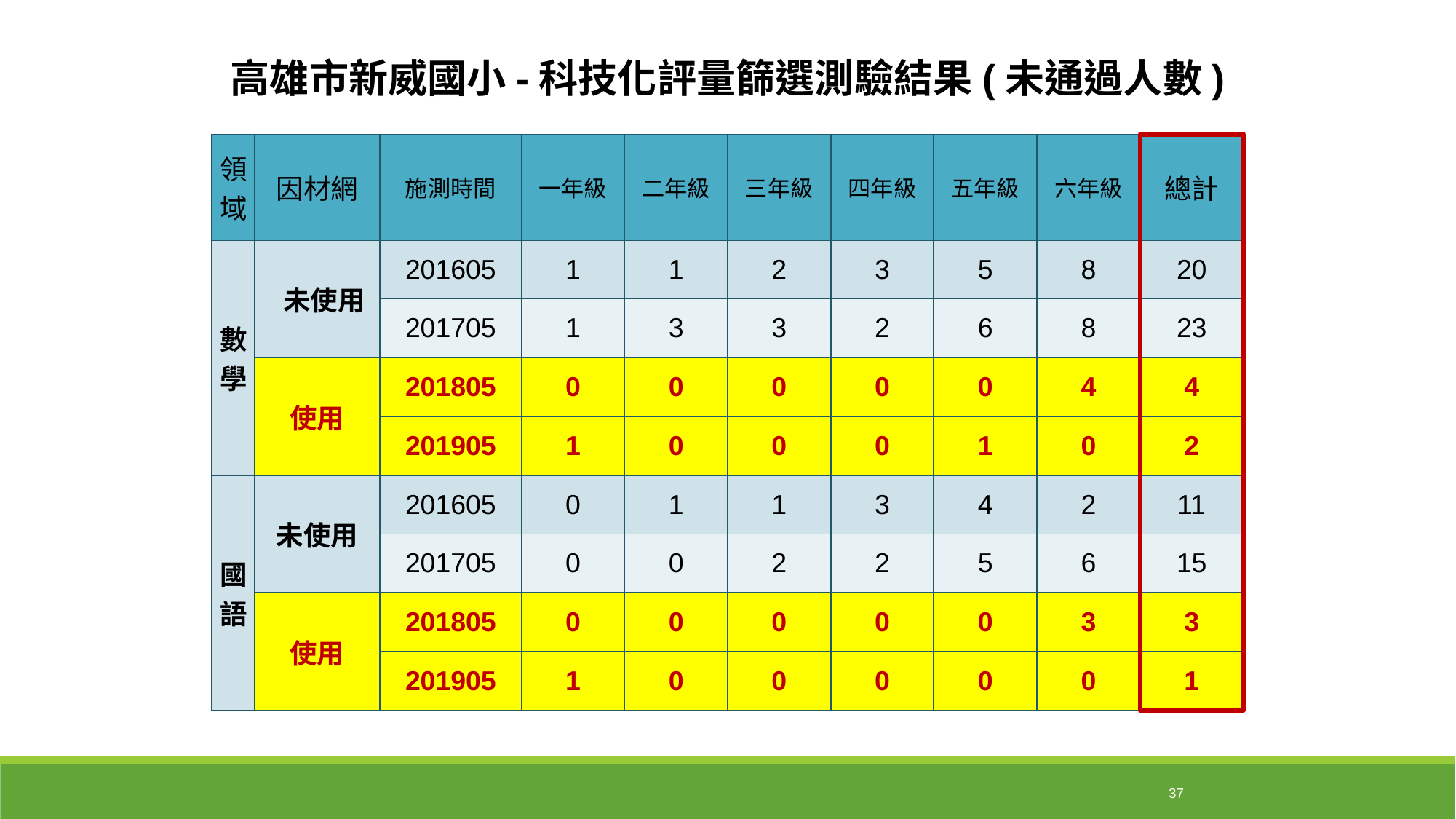

高雄市新威國小-科技化評量篩選測驗結果(未通過人數)
| 領域 | 因材網 | 施測時間 | 一年級 | 二年級 | 三年級 | 四年級 | 五年級 | 六年級 | 總計 |
| --- | --- | --- | --- | --- | --- | --- | --- | --- | --- |
| 數學 | 未使用 | 201605 | 1 | 1 | 2 | 3 | 5 | 8 | 20 |
|  |  | 201705 | 1 | 3 | 3 | 2 | 6 | 8 | 23 |
|  | 使用 | 201805 | 0 | 0 | 0 | 0 | 0 | 4 | 4 |
|  |  | 201905 | 1 | 0 | 0 | 0 | 1 | 0 | 2 |
| 國語 | 未使用 | 201605 | 0 | 1 | 1 | 3 | 4 | 2 | 11 |
|  |  | 201705 | 0 | 0 | 2 | 2 | 5 | 6 | 15 |
|  | 使用 | 201805 | 0 | 0 | 0 | 0 | 0 | 3 | 3 |
|  |  | 201905 | 1 | 0 | 0 | 0 | 0 | 0 | 1 |

37